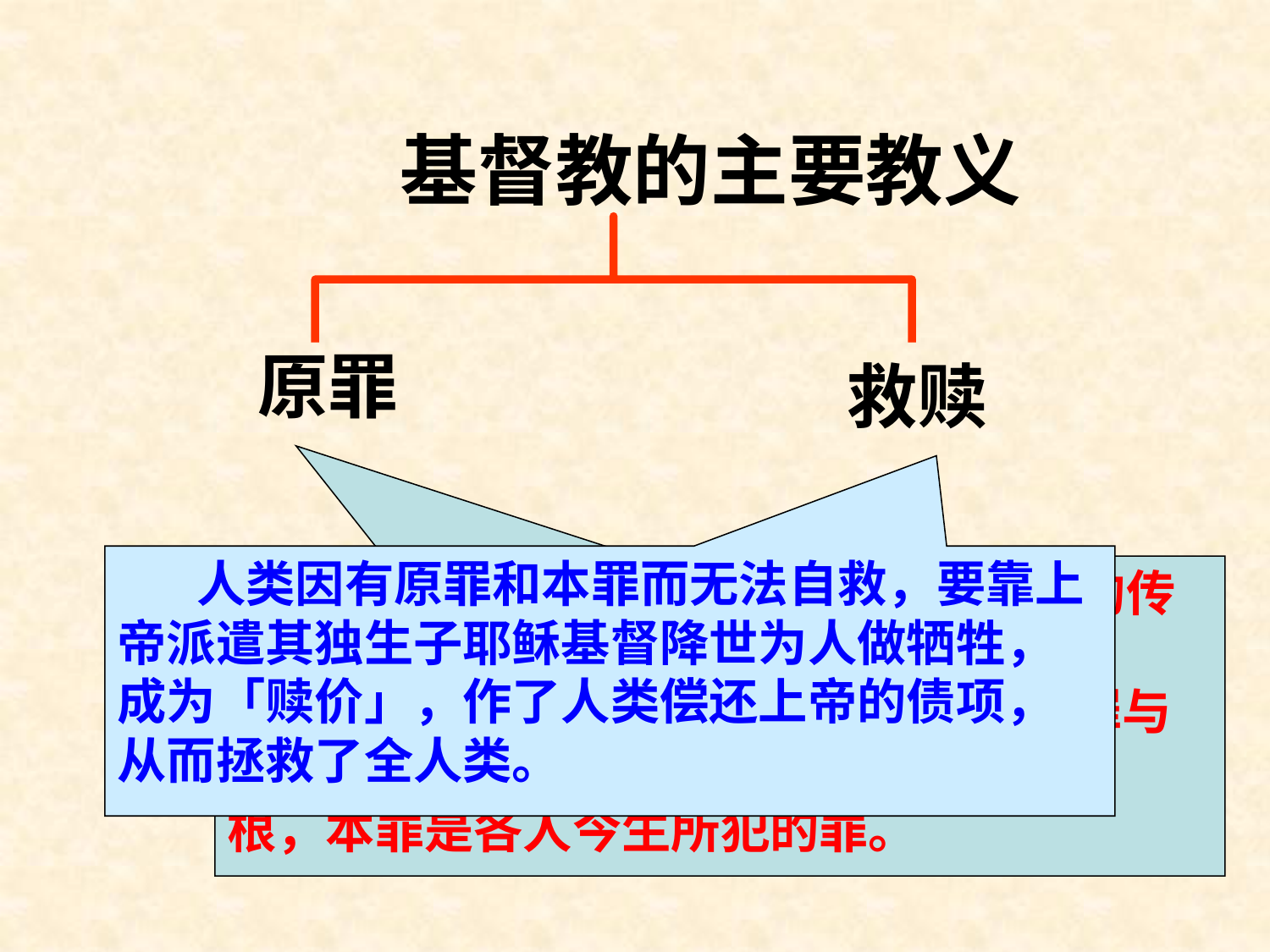

# 基督教的主要教义
原罪
救赎
      人类因有原罪和本罪而无法自救，要靠上帝派遣其独生子耶稣基督降世为人做牺牲，成为「赎价」，作了人类偿还上帝的债项，从而拯救了全人类。
原罪 ----(Original sin)一词来自基督教的传说，它是指人类生而俱来的、洗脱不掉的“罪行”。圣经中讲：人有两种罪--原罪与本罪，原罪是始祖犯罪所遗留的罪性与恶根，本罪是各人今生所犯的罪。